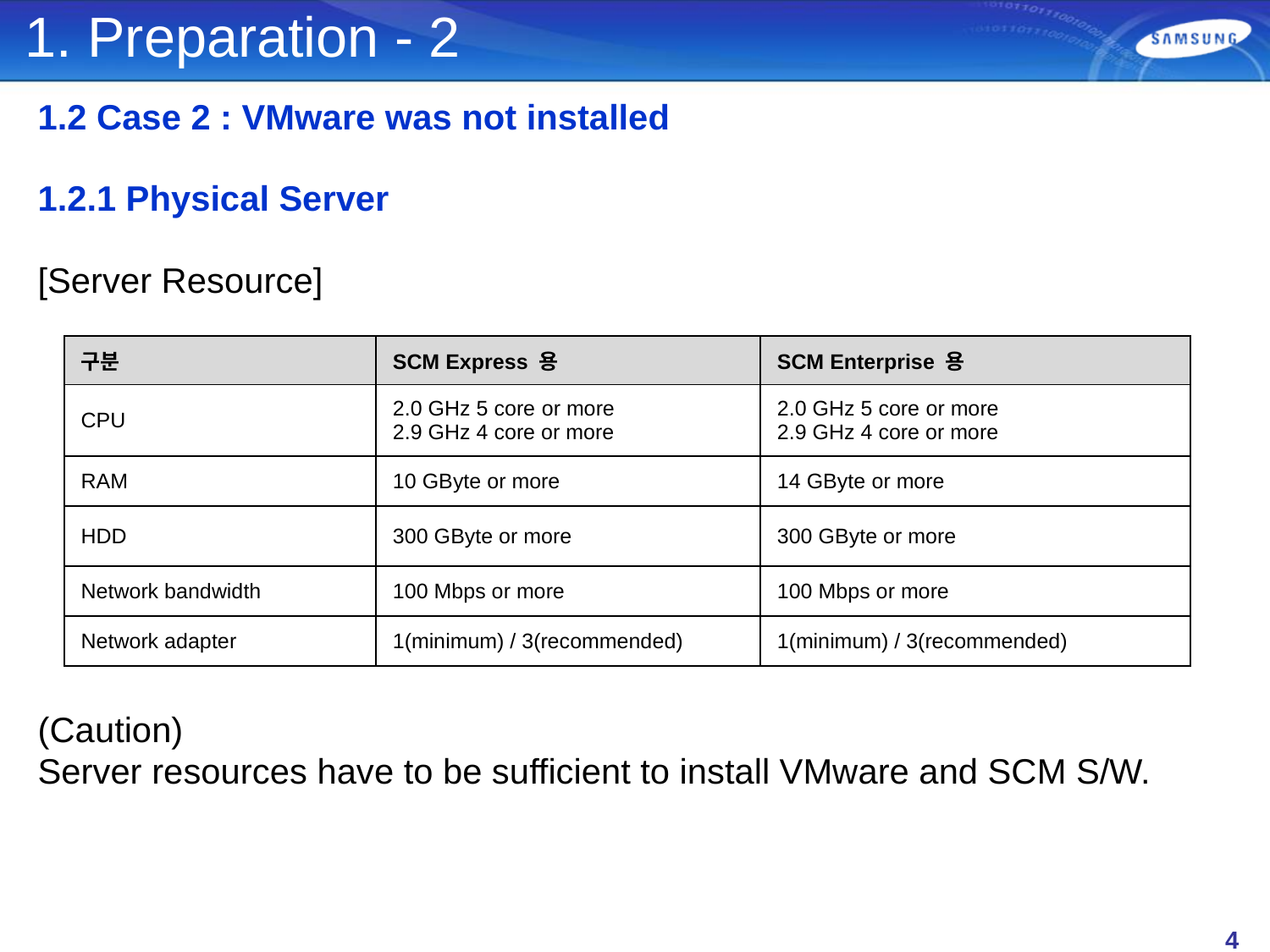

1. Preparation - 2

1.2 Case 2 : VMware was not installed

1.2.1 Physical Server

[Server Resource]

(Caution)
Server resources have to be sufficient to install VMware and SCM S/W.

| 구분 | SCM Express 용 | SCM Enterprise 용 |
| --- | --- | --- |
| CPU | 2.0 GHz 5 core or more 2.9 GHz 4 core or more | 2.0 GHz 5 core or more 2.9 GHz 4 core or more |
| RAM | 10 GByte or more | 14 GByte or more |
| HDD | 300 GByte or more | 300 GByte or more |
| Network bandwidth | 100 Mbps or more | 100 Mbps or more |
| Network adapter | 1(minimum) / 3(recommended) | 1(minimum) / 3(recommended) |